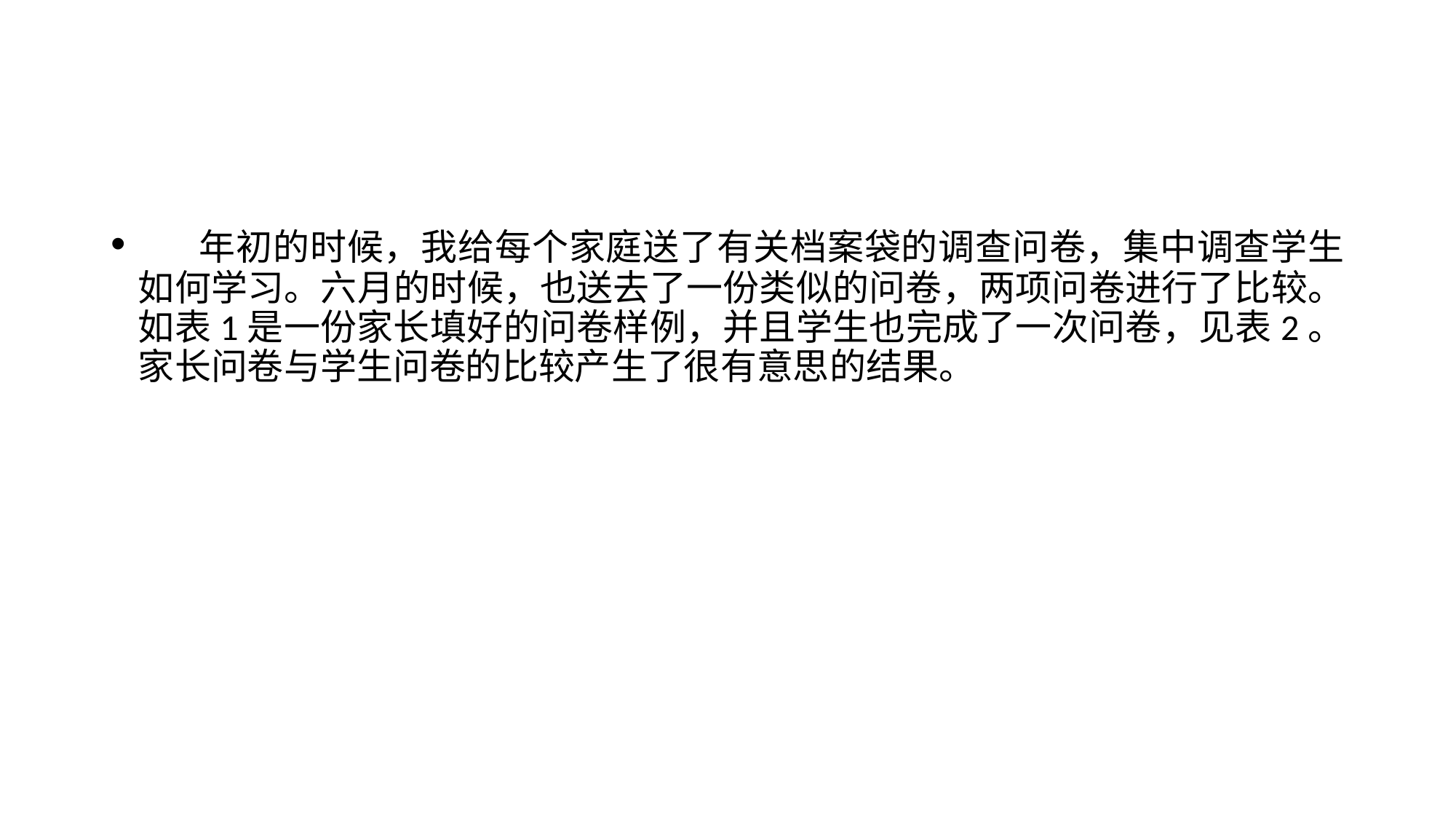

年初的时候，我给每个家庭送了有关档案袋的调查问卷，集中调查学生如何学习。六月的时候，也送去了一份类似的问卷，两项问卷进行了比较。如表1是一份家长填好的问卷样例，并且学生也完成了一次问卷，见表2。家长问卷与学生问卷的比较产生了很有意思的结果。